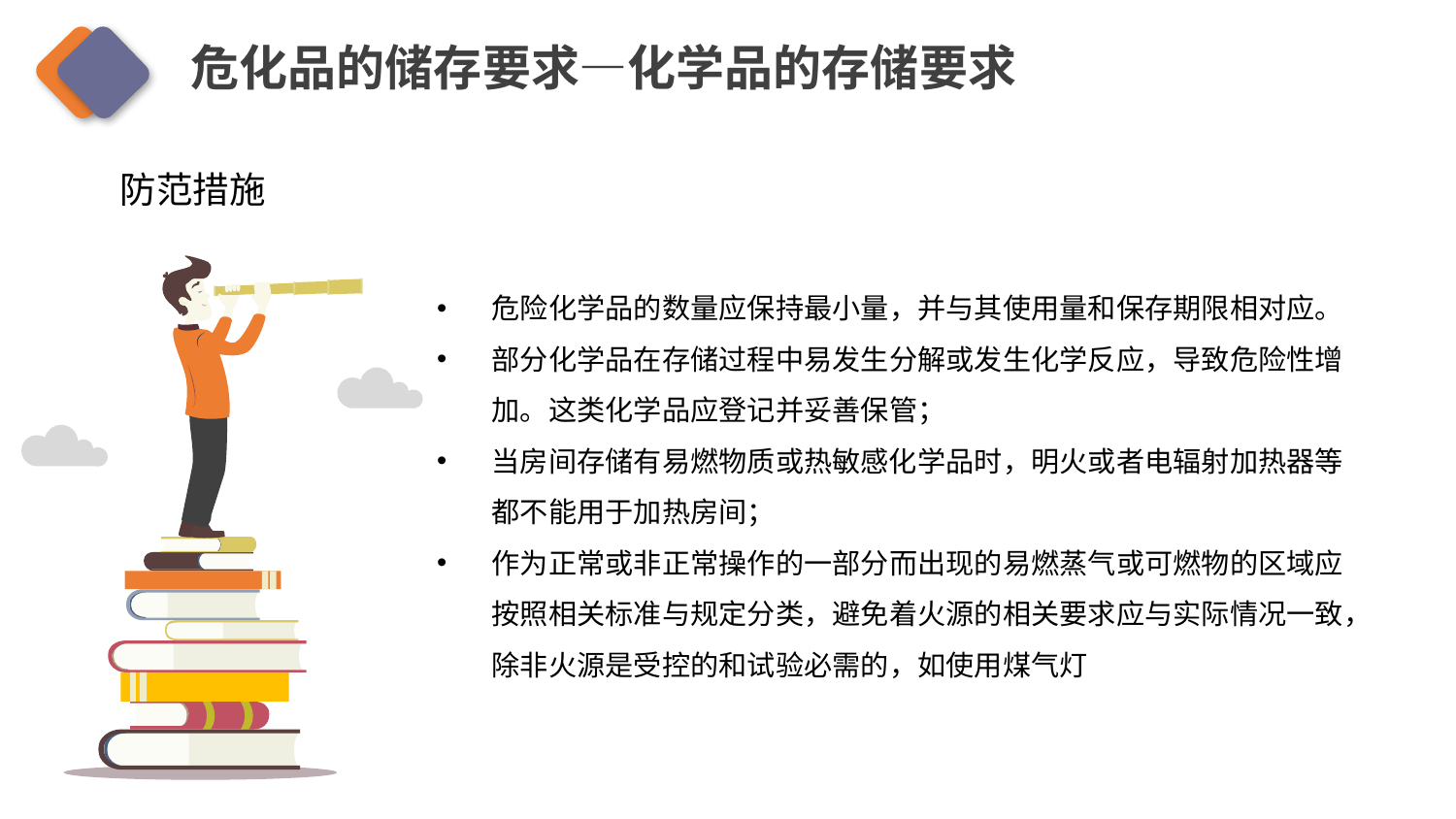

危化品的储存要求—化学品的存储要求
防范措施

危险化学品的数量应保持最小量，并与其使用量和保存期限相对应。
部分化学品在存储过程中易发生分解或发生化学反应，导致危险性增加。这类化学品应登记并妥善保管；
当房间存储有易燃物质或热敏感化学品时，明火或者电辐射加热器等都不能用于加热房间；
作为正常或非正常操作的一部分而出现的易燃蒸气或可燃物的区域应按照相关标准与规定分类，避免着火源的相关要求应与实际情况一致，除非火源是受控的和试验必需的，如使用煤气灯